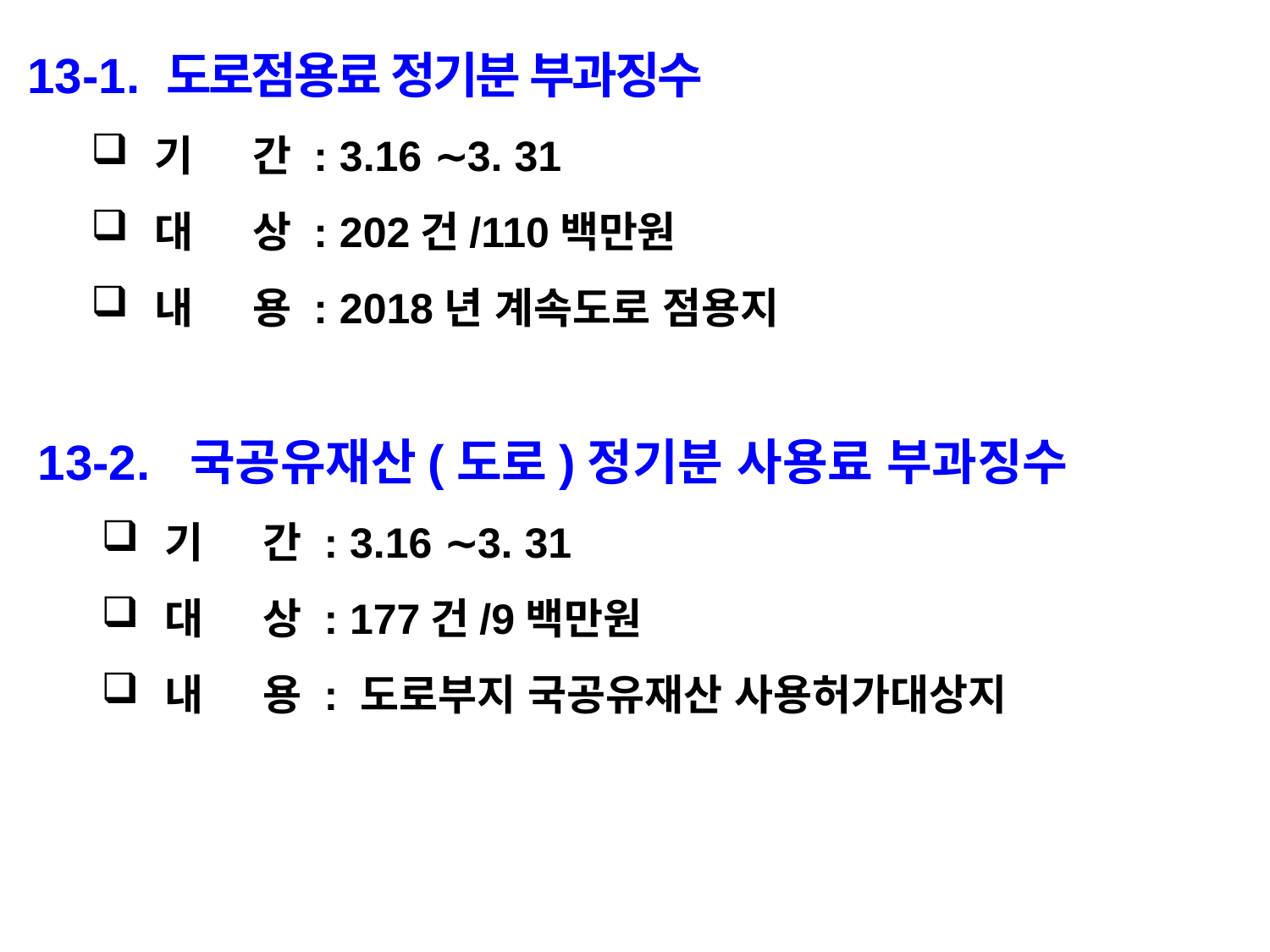

13-1. 도로점용료 정기분 부과징수
기     간 : 3.16 ∼3. 31
대     상 : 202건/110백만원
내     용 : 2018년 계속도로 점용지

13-2.  국공유재산(도로)정기분 사용료 부과징수
기     간 : 3.16 ∼3. 31
대     상 : 177건/9백만원
내     용 : 도로부지 국공유재산 사용허가대상지